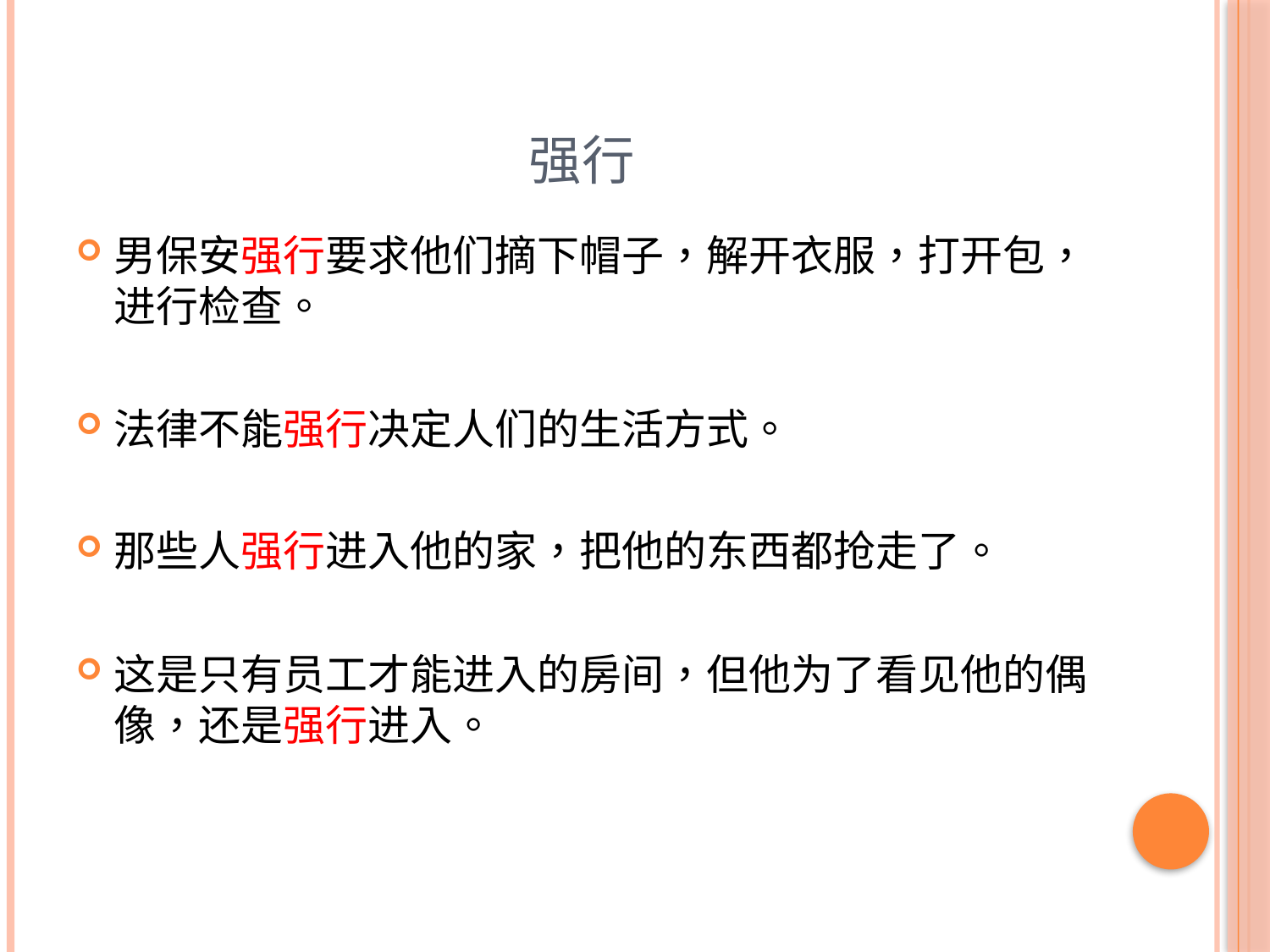

# 强行
男保安强行要求他们摘下帽子，解开衣服，打开包，进行检查。

法律不能强行决定人们的生活方式。

那些人强行进入他的家，把他的东西都抢走了。

这是只有员工才能进入的房间，但他为了看见他的偶像，还是强行进入。